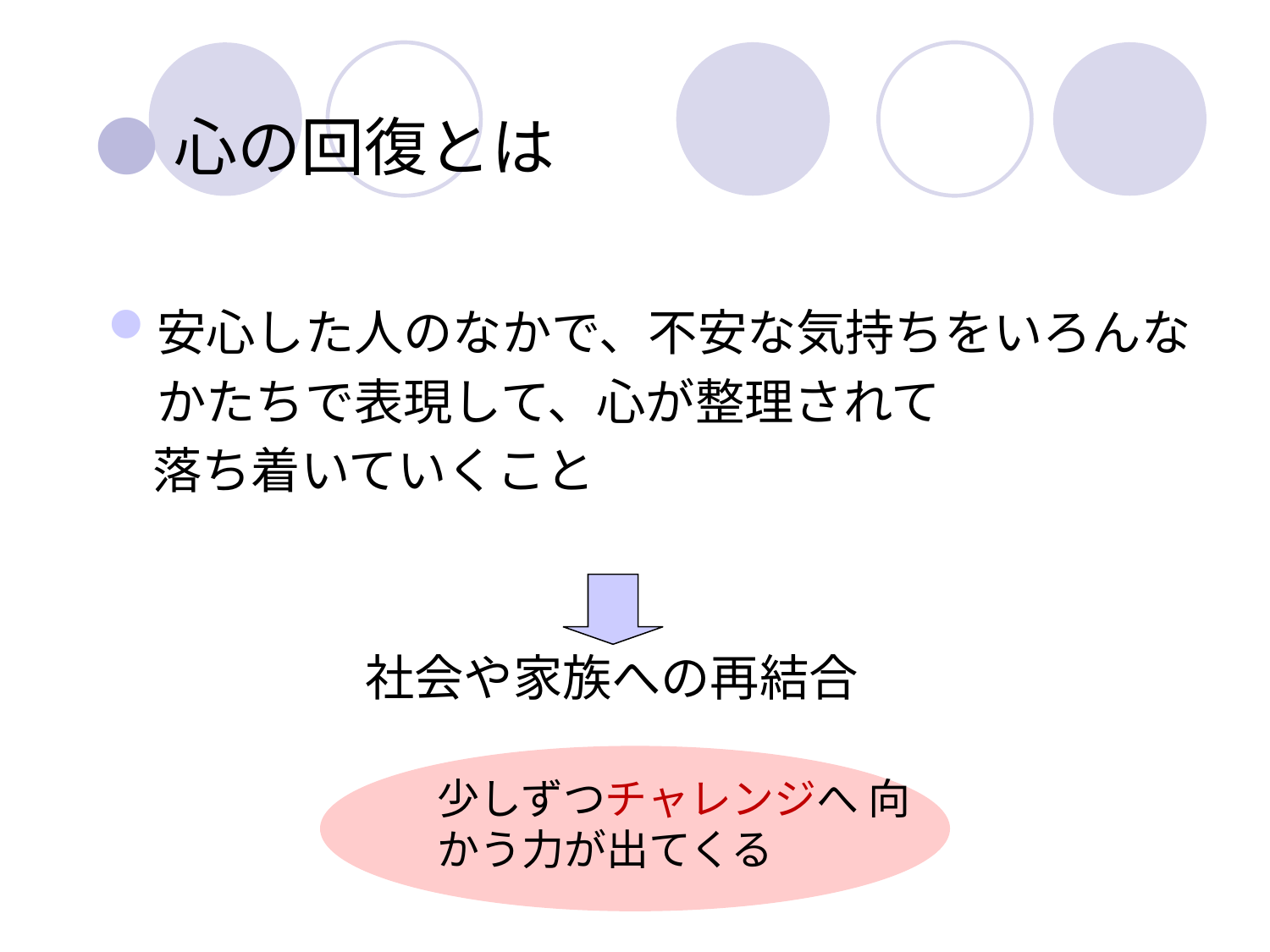

# ●心の回復とは

安心した人のなかで、不安な気持ちをいろんな
　かたちで表現して、心が整理されて
   落ち着いていくこと

　　　　　 社会や家族への再結合

少しずつチャレンジへ 向かう力が出てくる